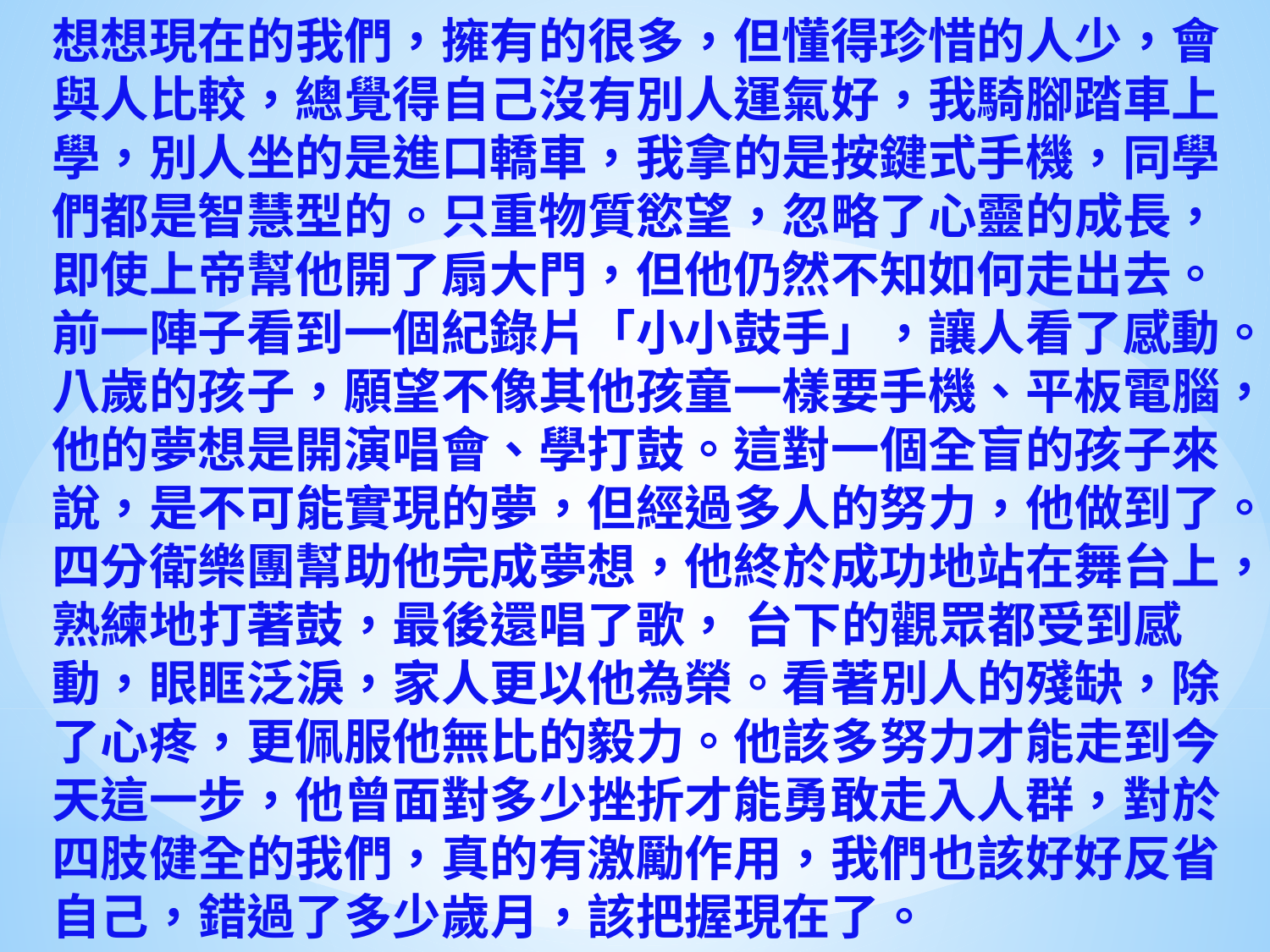

想想現在的我們，擁有的很多，但懂得珍惜的人少，會與人比較，總覺得自己沒有別人運氣好，我騎腳踏車上學，別人坐的是進口轎車，我拿的是按鍵式手機，同學們都是智慧型的。只重物質慾望，忽略了心靈的成長，即使上帝幫他開了扇大門，但他仍然不知如何走出去。前一陣子看到一個紀錄片「小小鼓手」，讓人看了感動。八歲的孩子，願望不像其他孩童一樣要手機、平板電腦，他的夢想是開演唱會、學打鼓。這對一個全盲的孩子來說，是不可能實現的夢，但經過多人的努力，他做到了。四分衛樂團幫助他完成夢想，他終於成功地站在舞台上，熟練地打著鼓，最後還唱了歌， 台下的觀眾都受到感動，眼眶泛淚，家人更以他為榮。看著別人的殘缺，除了心疼，更佩服他無比的毅力。他該多努力才能走到今天這一步，他曾面對多少挫折才能勇敢走入人群，對於四肢健全的我們，真的有激勵作用，我們也該好好反省自己，錯過了多少歲月，該把握現在了。